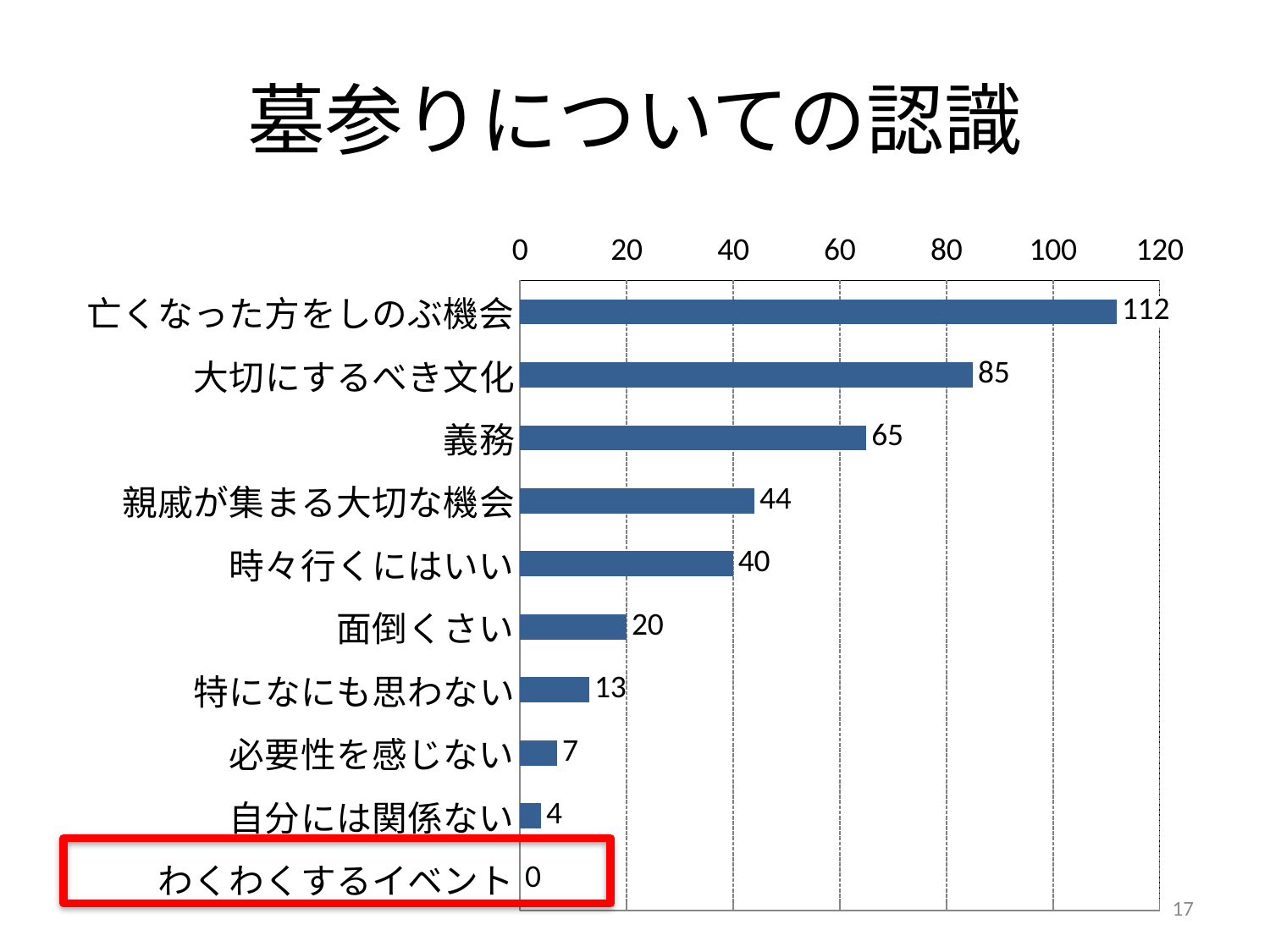

# 墓参りについての認識

### Chart

| Category |  |
|---|---|
| わくわくするイベント | 0.0 |
| 自分には関係ない | 4.0 |
| 必要性を感じない | 7.0 |
| 特になにも思わない | 13.0 |
| 面倒くさい | 20.0 |
| 時々行くにはいい | 40.0 |
| 親戚が集まる大切な機会 | 44.0 |
| 義務 | 65.0 |
| 大切にするべき文化 | 85.0 |
| 亡くなった方をしのぶ機会 | 112.0 |
17